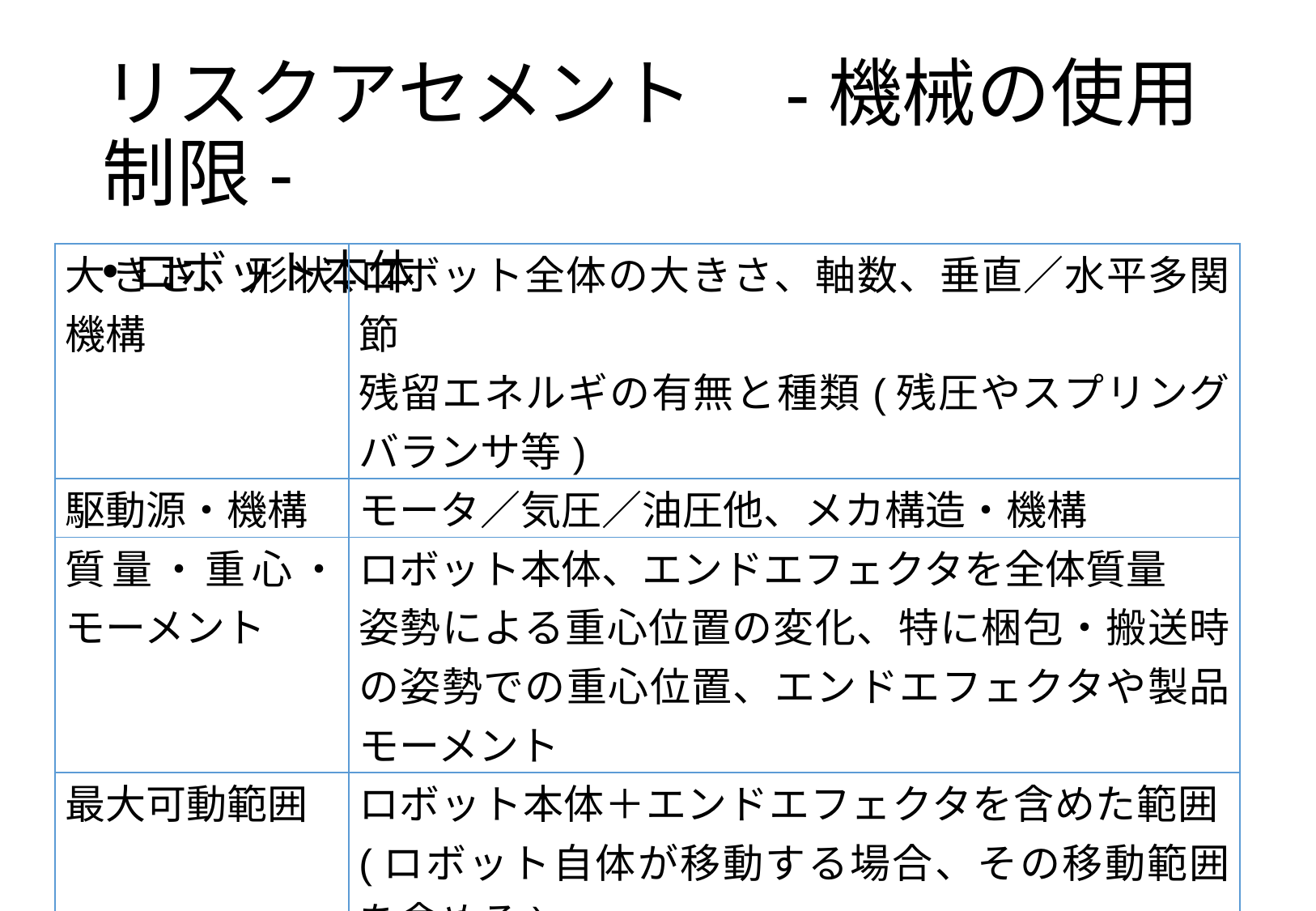

# リスクアセメント　-機械の使用制限-
ロボット本体
| 大きさ、形状、機構 | ロボット全体の大きさ、軸数、垂直／水平多関節 残留エネルギの有無と種類(残圧やスプリングバランサ等) |
| --- | --- |
| 駆動源・機構 | モータ／気圧／油圧他、メカ構造・機構 |
| 質量・重心・モーメント | ロボット本体、エンドエフェクタを全体質量 姿勢による重心位置の変化、特に梱包・搬送時の姿勢での重心位置、エンドエフェクタや製品モーメント |
| 最大可動範囲 | ロボット本体＋エンドエフェクタを含めた範囲(ロボット自体が移動する場合、その移動範囲を含める) |
| 最大可搬重量 | ロボット全体、エンドエフェクタ |
| 最大動作速度 | エンドエフェクタを含めた動作速度 |
| 設置方法 | 床起き／天吊り／壁設置 等 |
| 安全機能 | 仕様と安全度水準(PL) |